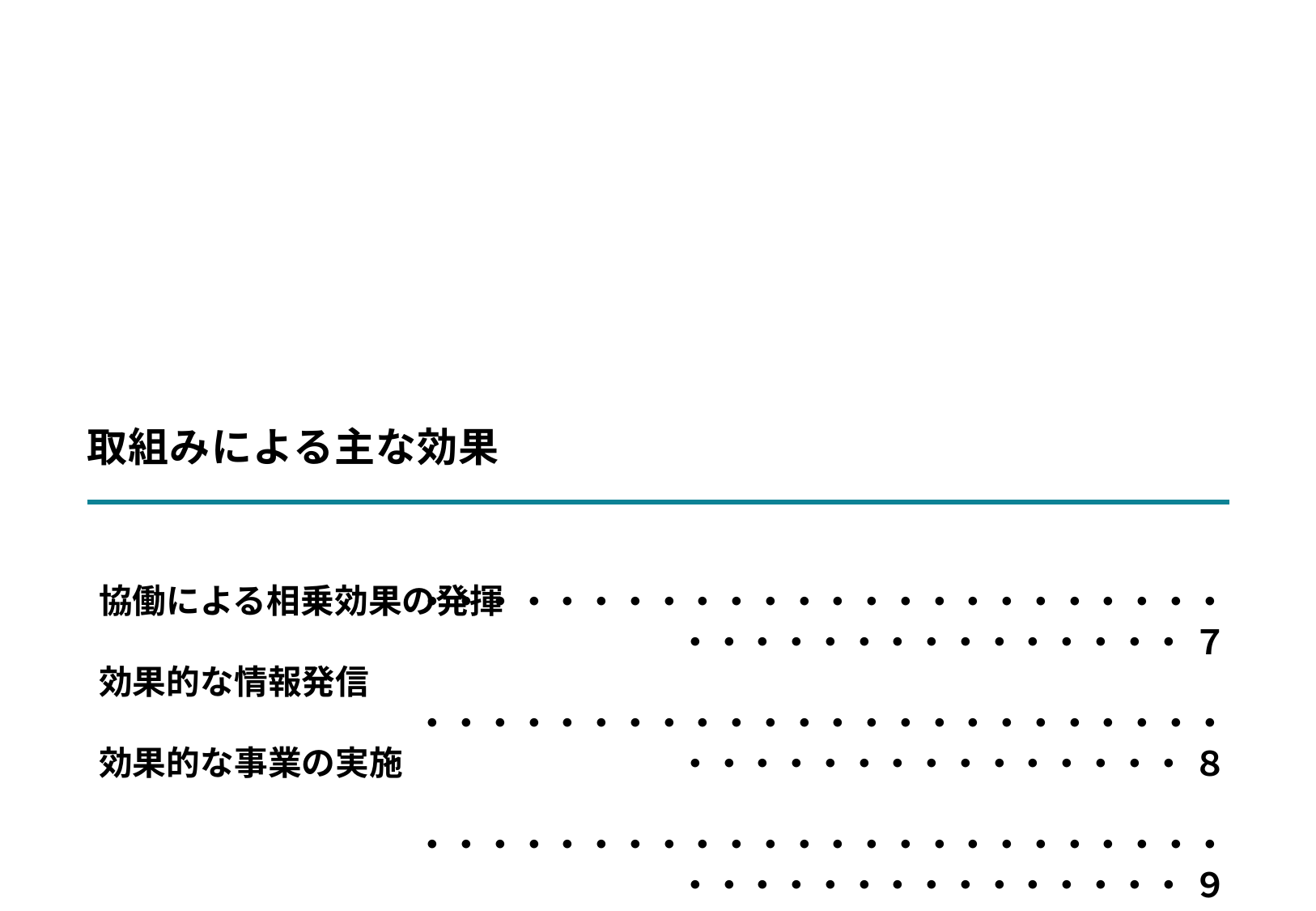

取組みによる主な効果
協働による相乗効果の発揮

効果的な情報発信

効果的な事業の実施
・・・・・・・・・・・・・・・・・・・・・・・・・・・・・・・・・・・・・・・ ７

・・・・・・・・・・・・・・・・・・・・・・・・・・・・・・・・・・・・・・・ ８

・・・・・・・・・・・・・・・・・・・・・・・・・・・・・・・・・・・・・・・ ９